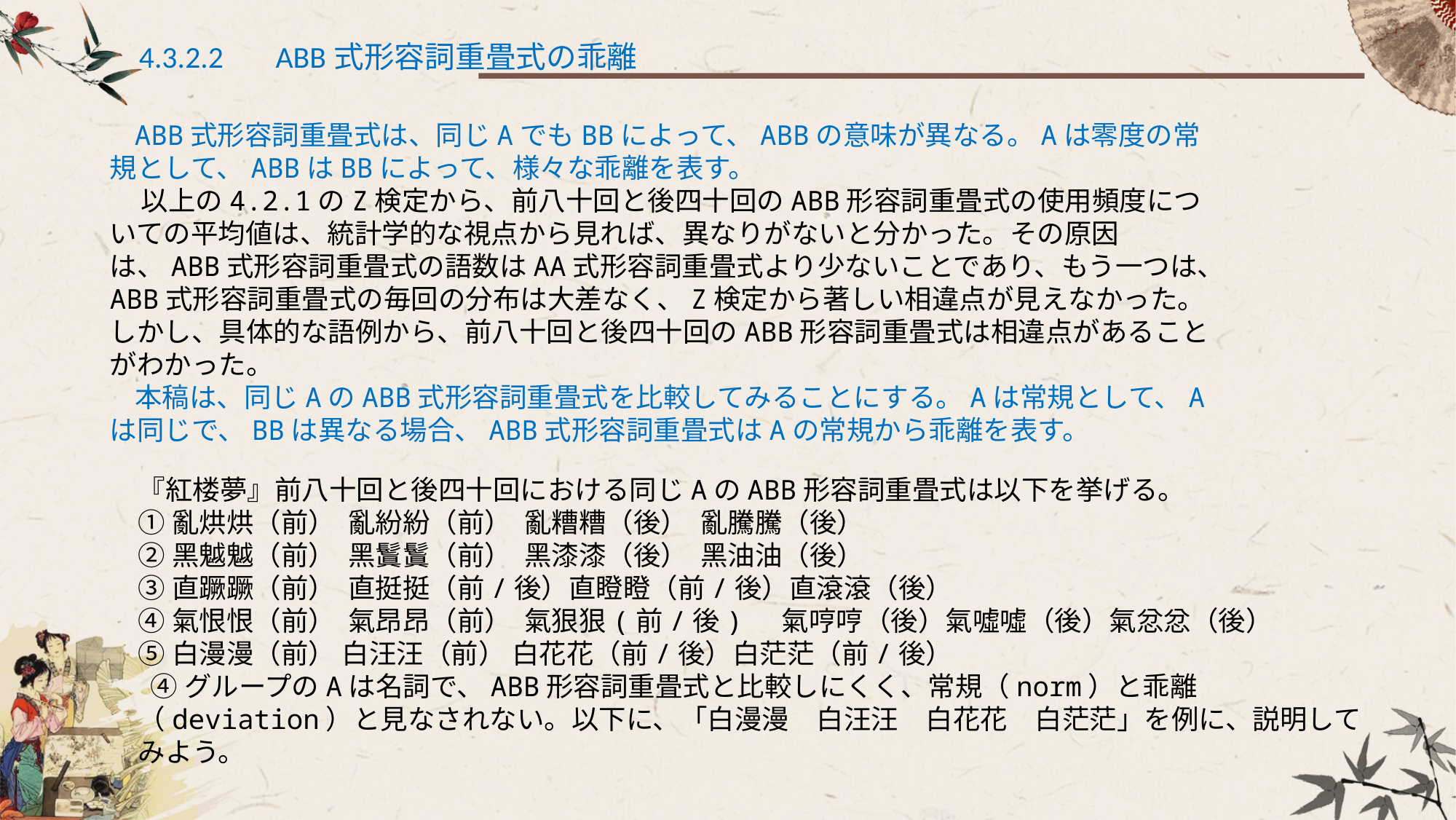

4.3.2.2 　ABB式形容詞重畳式の乖離
    ABB式形容詞重畳式は、同じAでもBBによって、ABBの意味が異なる。Aは零度の常規として、ABBはBBによって、様々な乖離を表す。
    以上の4.2.1のZ検定から、前八十回と後四十回のABB形容詞重畳式の使用頻度についての平均値は、統計学的な視点から見れば、異なりがないと分かった。その原因は、ABB式形容詞重畳式の語数はAA式形容詞重畳式より少ないことであり、もう一つは、ABB式形容詞重畳式の毎回の分布は大差なく、Z検定から著しい相違点が見えなかった。しかし、具体的な語例から、前八十回と後四十回のABB形容詞重畳式は相違点があることがわかった。
   本稿は、同じAのABB式形容詞重畳式を比較してみることにする。Aは常規として、Aは同じで、BBは異なる場合、ABB式形容詞重畳式はAの常規から乖離を表す。
『紅楼夢』前八十回と後四十回における同じAのABB形容詞重畳式は以下を挙げる。
①亂烘烘（前）  亂紛紛（前）  亂糟糟（後）  亂騰騰（後）
②黑魆魆（前）  黑鬒鬒（前）  黑漆漆（後）  黑油油（後）
③直蹶蹶（前）  直挺挺（前/後）直瞪瞪（前/後）直滾滾（後）
④氣恨恨（前）  氣昂昂（前）  氣狠狠(前/後)  氣哼哼（後）氣噓噓（後）氣忿忿（後）
⑤白漫漫（前） 白汪汪（前） 白花花（前/後）白茫茫（前/後）
  ④グループのAは名詞で、ABB形容詞重畳式と比較しにくく、常規（norm）と乖離（deviation）と見なされない。以下に、「白漫漫　白汪汪　白花花　白茫茫」を例に、説明してみよう。